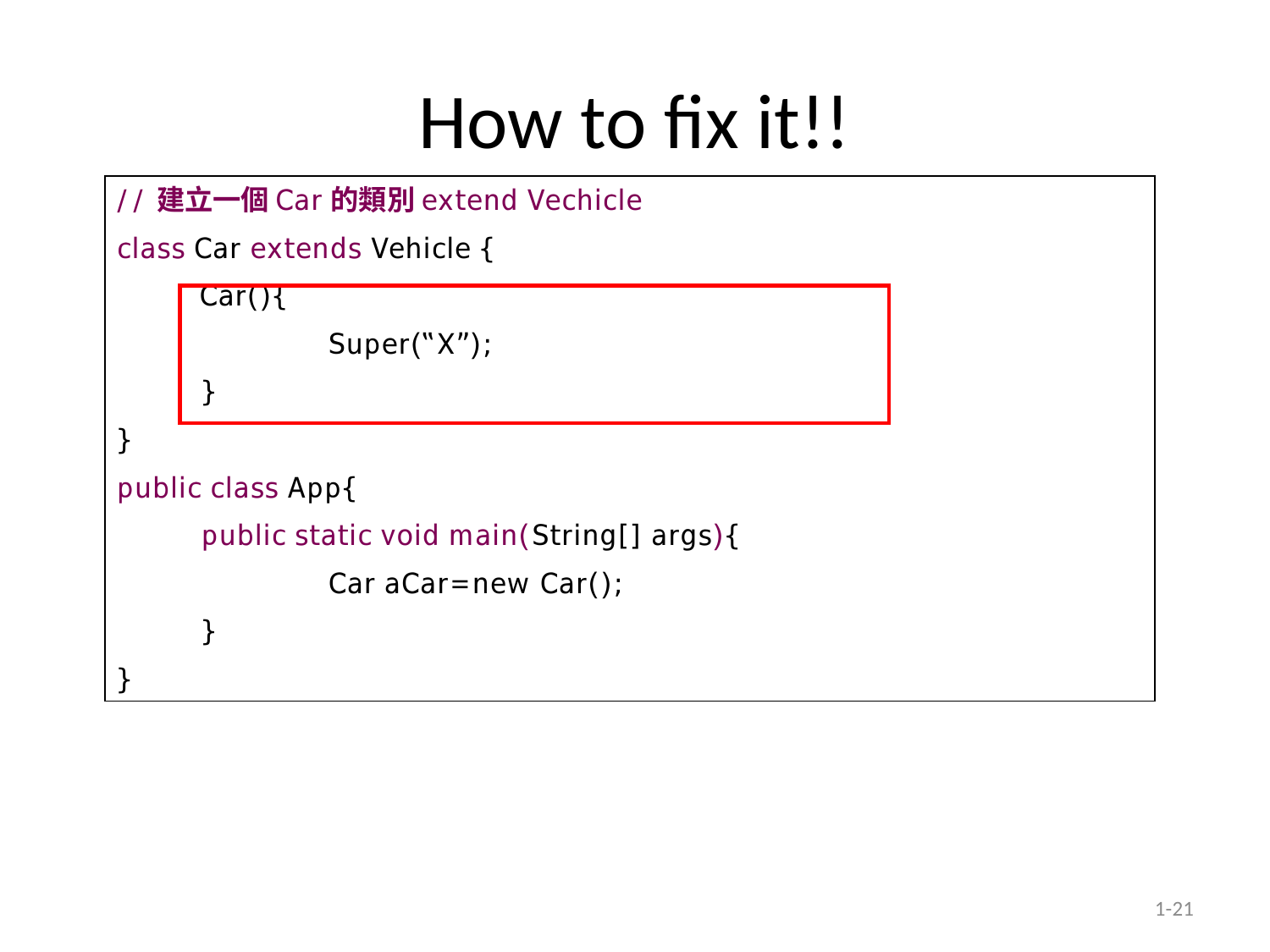

# How to fix it!!
//建立一個Car的類別extend Vechicle
class Car extends Vehicle {
          Car(){
		Super(“X”);
	}
}
public class App{
	public static void main(String[] args){
		Car aCar=new Car();
	}
}

1-21